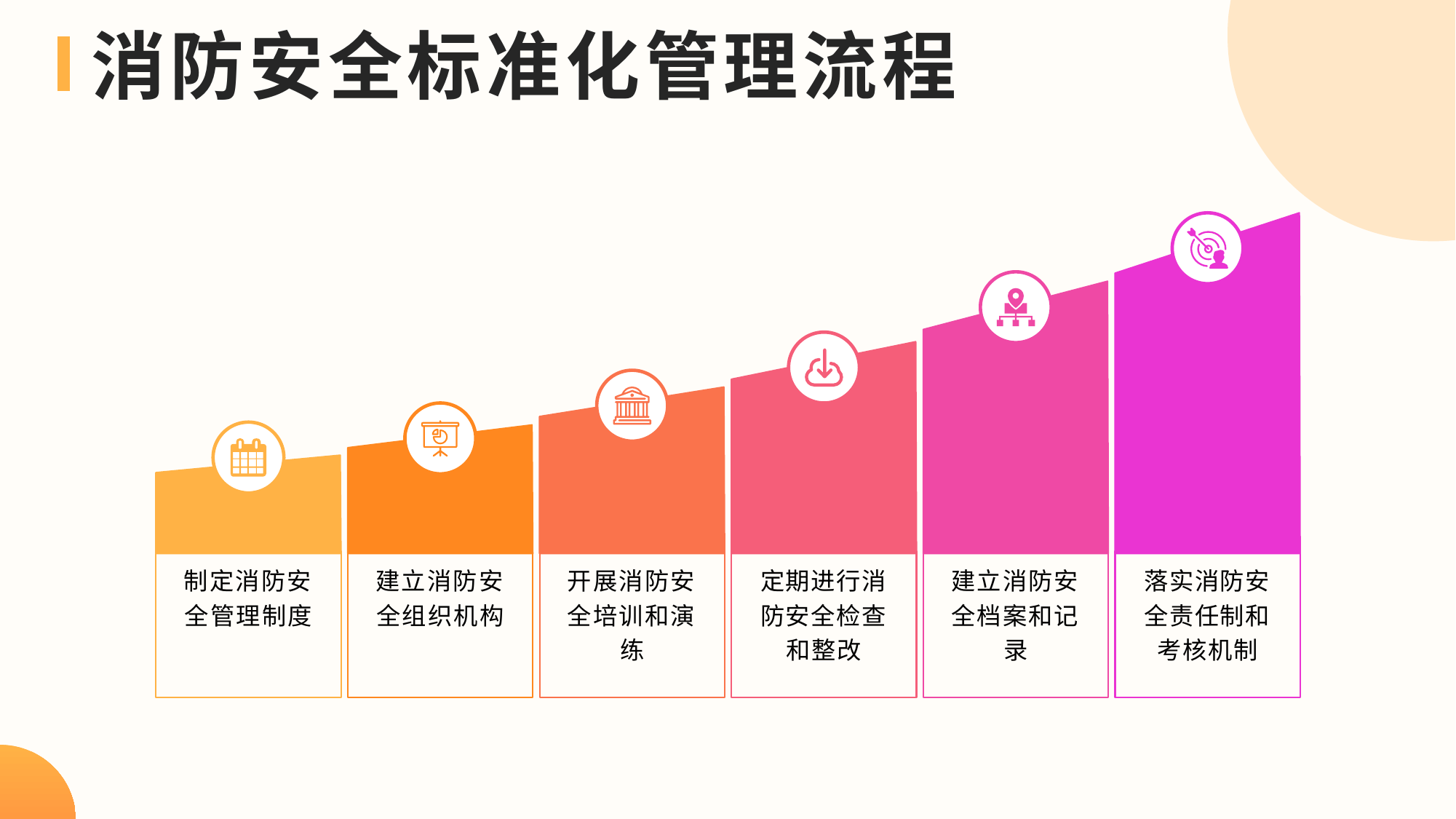

消防安全标准化管理流程

制定消防安全管理制度
建立消防安全组织机构
开展消防安全培训和演练
定期进行消防安全检查和整改
建立消防安全档案和记录
落实消防安全责任制和考核机制